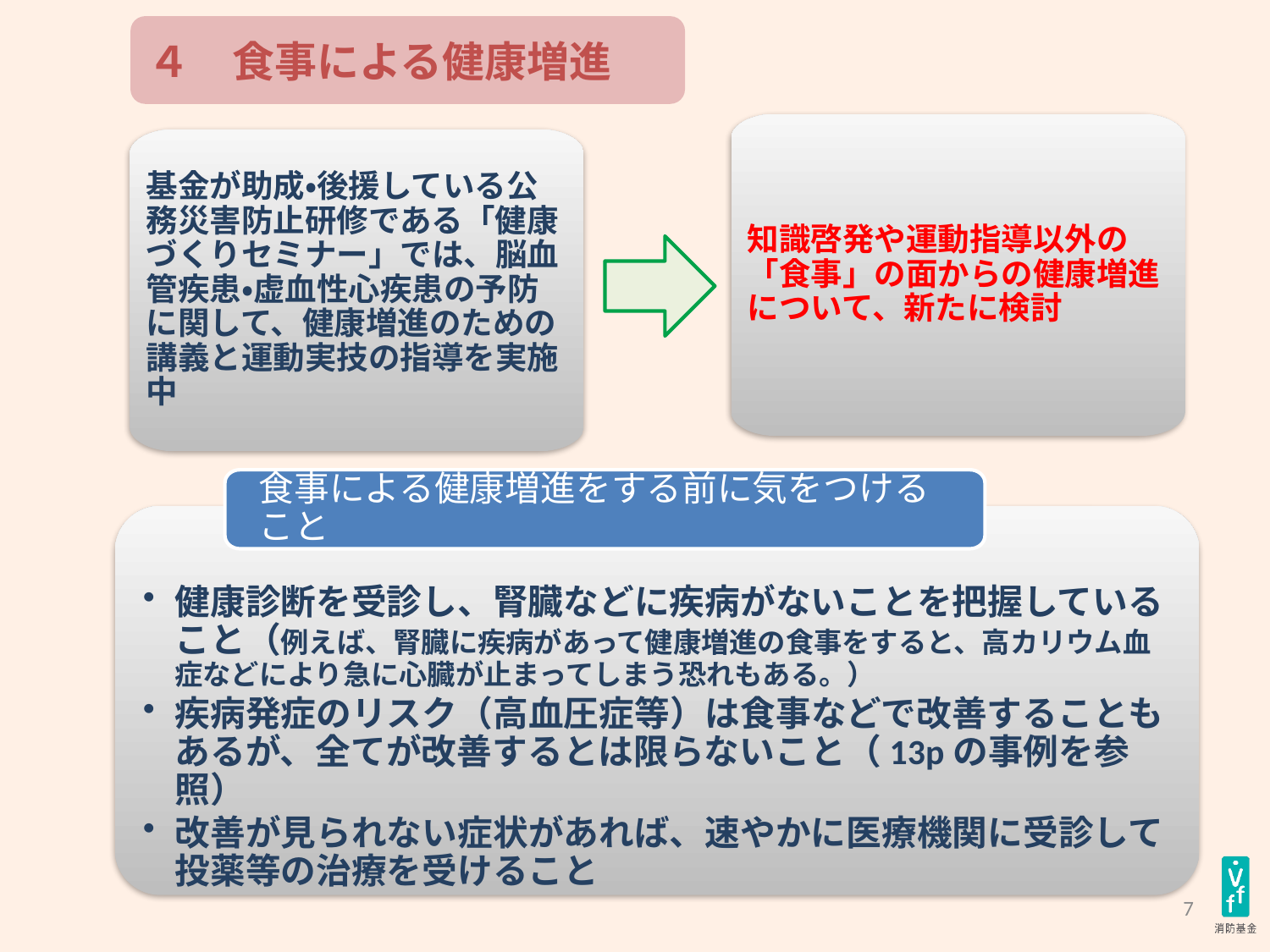

４　食事による健康増進
知識啓発や運動指導以外の「食事」の面からの健康増進について、新たに検討
基金が助成・後援している公務災害防止研修である「健康づくりセミナー」では、脳血管疾患・虚血性心疾患の予防に関して、健康増進のための講義と運動実技の指導を実施中

食事による健康増進をする前に気をつけること

健康診断を受診し、腎臓などに疾病がないことを把握していること（例えば、腎臓に疾病があって健康増進の食事をすると、高カリウム血症などにより急に心臓が止まってしまう恐れもある。）
疾病発症のリスク（高血圧症等）は食事などで改善することもあるが、全てが改善するとは限らないこと（13pの事例を参照）
改善が見られない症状があれば、速やかに医療機関に受診して投薬等の治療を受けること
7